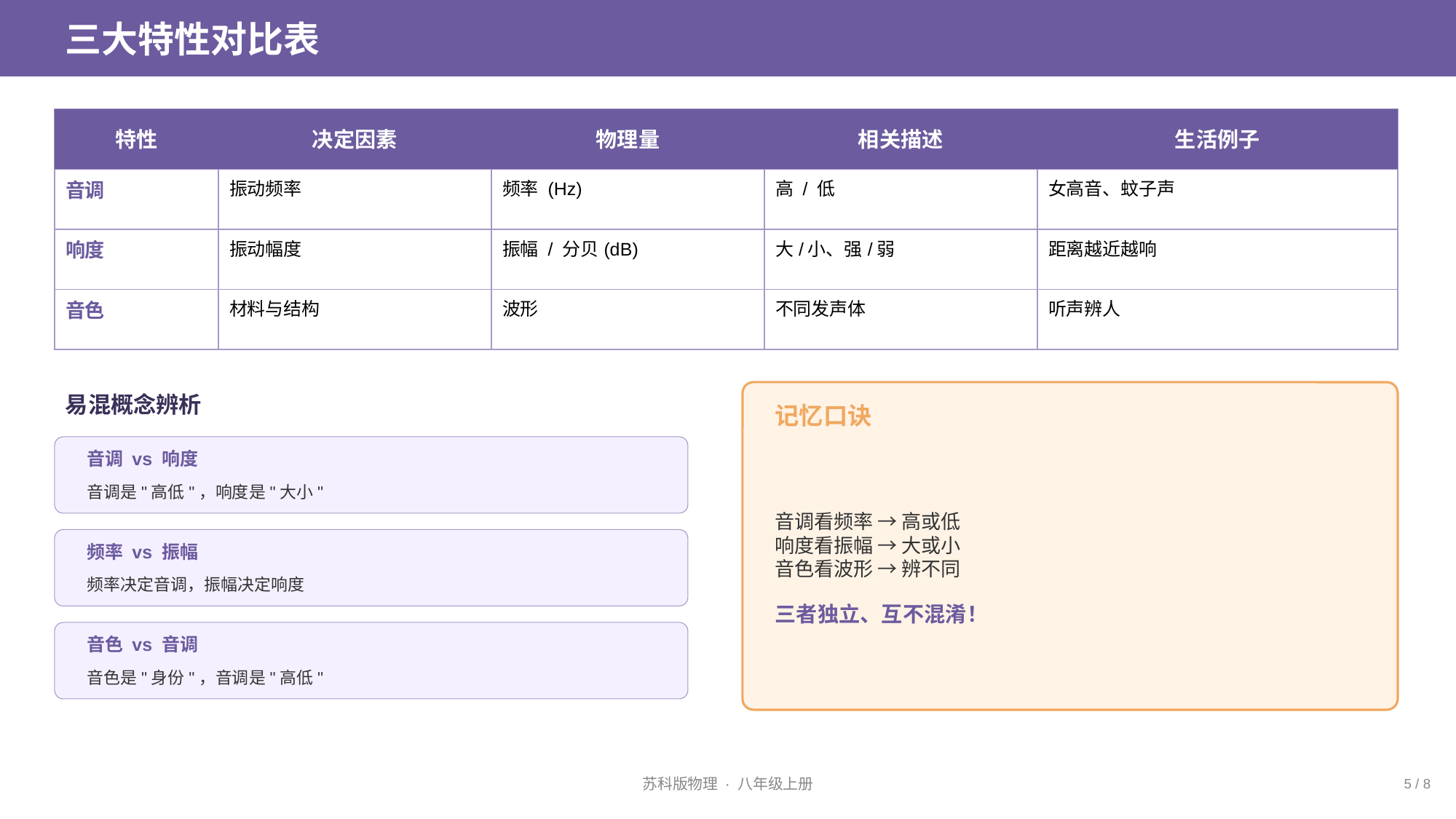

三大特性对比表
| 特性 | 决定因素 | 物理量 | 相关描述 | 生活例子 |
| --- | --- | --- | --- | --- |
| 音调 | 振动频率 | 频率 (Hz) | 高 / 低 | 女高音、蚊子声 |
| 响度 | 振动幅度 | 振幅 / 分贝(dB) | 大/小、强/弱 | 距离越近越响 |
| 音色 | 材料与结构 | 波形 | 不同发声体 | 听声辨人 |

特性
决定因素
物理量
相关描述
生活例子
易混概念辨析

记忆口诀

音调 vs 响度
音调看频率 → 高或低
响度看振幅 → 大或小
音色看波形 → 辨不同
三者独立、互不混淆！
音调是"高低"，响度是"大小"

频率 vs 振幅
频率决定音调，振幅决定响度

音色 vs 音调
音色是"身份"，音调是"高低"
苏科版物理 · 八年级上册
5 / 8